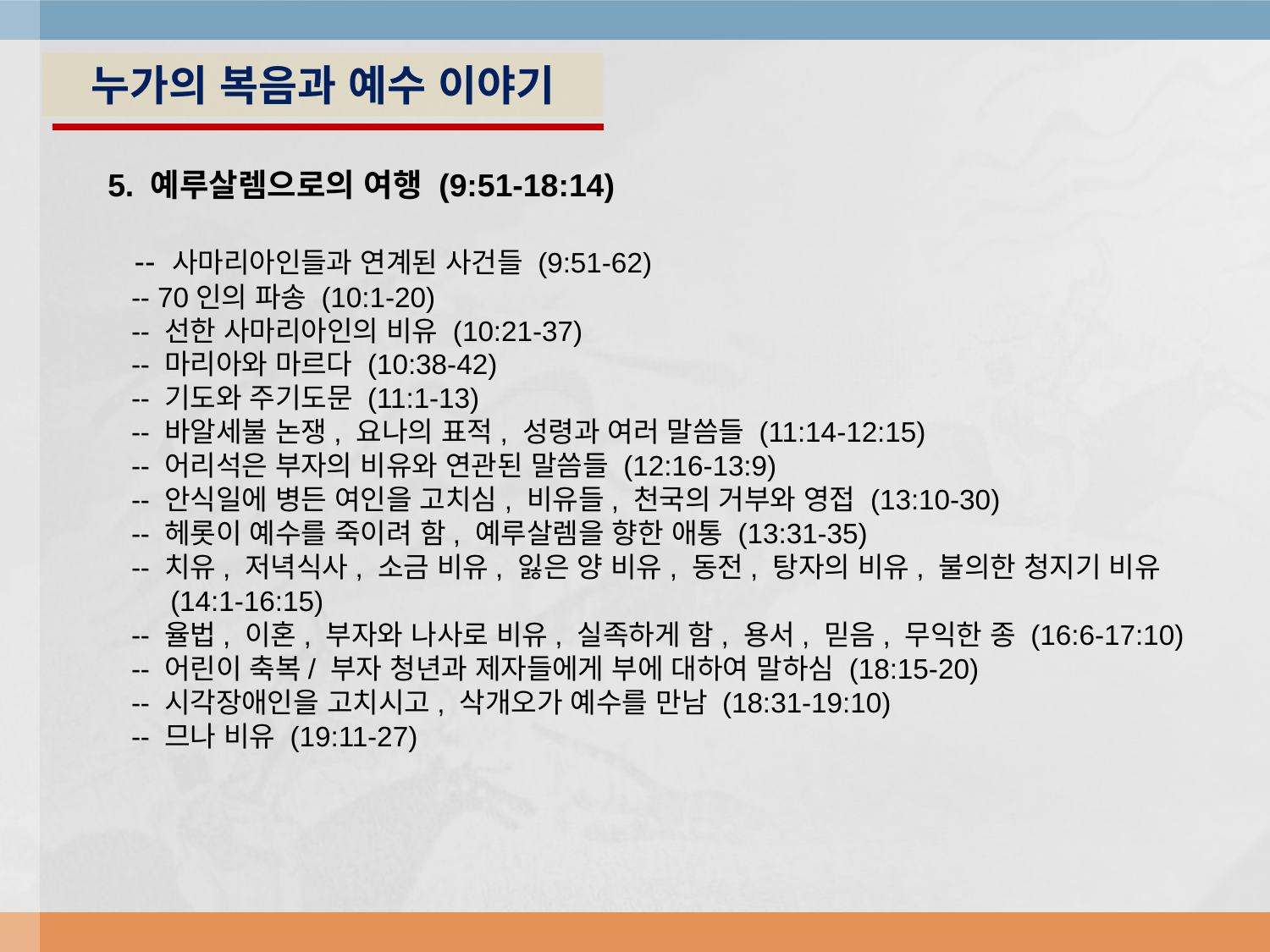

누가의 복음과 예수 이야기
5. 예루살렘으로의 여행 (9:51-18:14)

   -- 사마리아인들과 연계된 사건들 (9:51-62)
   -- 70인의 파송 (10:1-20)
   -- 선한 사마리아인의 비유 (10:21-37)
   -- 마리아와 마르다 (10:38-42)
   -- 기도와 주기도문 (11:1-13)
   -- 바알세불 논쟁, 요나의 표적, 성령과 여러 말씀들 (11:14-12:15)
   -- 어리석은 부자의 비유와 연관된 말씀들 (12:16-13:9)
   -- 안식일에 병든 여인을 고치심, 비유들, 천국의 거부와 영접 (13:10-30)
   -- 헤롯이 예수를 죽이려 함, 예루살렘을 향한 애통 (13:31-35)
   -- 치유, 저녁식사, 소금 비유, 잃은 양 비유, 동전, 탕자의 비유, 불의한 청지기 비유
        (14:1-16:15)
   -- 율법, 이혼, 부자와 나사로 비유, 실족하게 함, 용서, 믿음, 무익한 종 (16:6-17:10)
   -- 어린이 축복/ 부자 청년과 제자들에게 부에 대하여 말하심 (18:15-20)
   -- 시각장애인을 고치시고, 삭개오가 예수를 만남 (18:31-19:10)
   -- 므나 비유 (19:11-27)